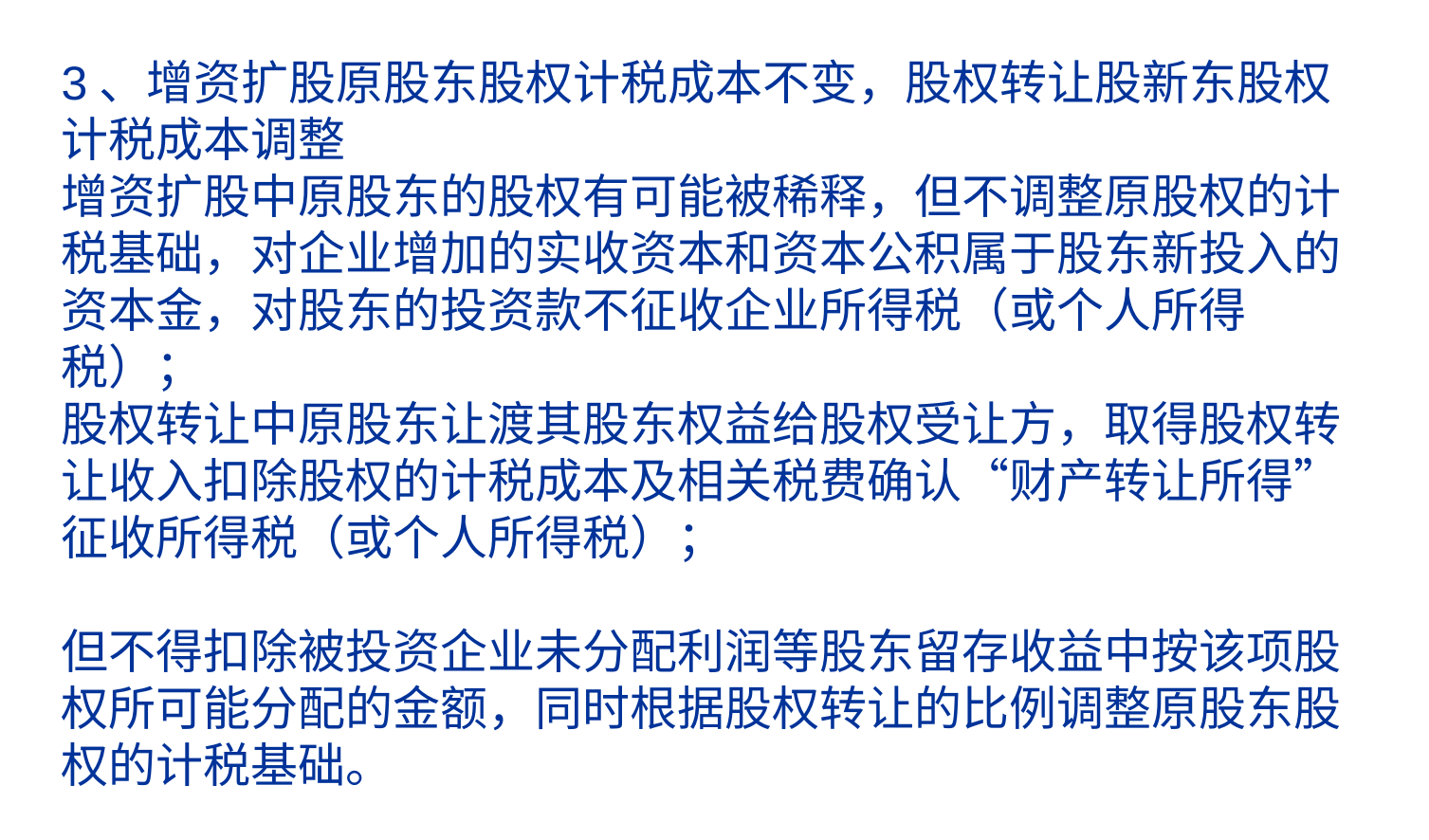

# 3、增资扩股原股东股权计税成本不变，股权转让股新东股权计税成本调整 增资扩股中原股东的股权有可能被稀释，但不调整原股权的计税基础，对企业增加的实收资本和资本公积属于股东新投入的资本金，对股东的投资款不征收企业所得税（或个人所得税）； 股权转让中原股东让渡其股东权益给股权受让方，取得股权转让收入扣除股权的计税成本及相关税费确认“财产转让所得”征收所得税（或个人所得税）； 但不得扣除被投资企业未分配利润等股东留存收益中按该项股权所可能分配的金额，同时根据股权转让的比例调整原股东股权的计税基础。